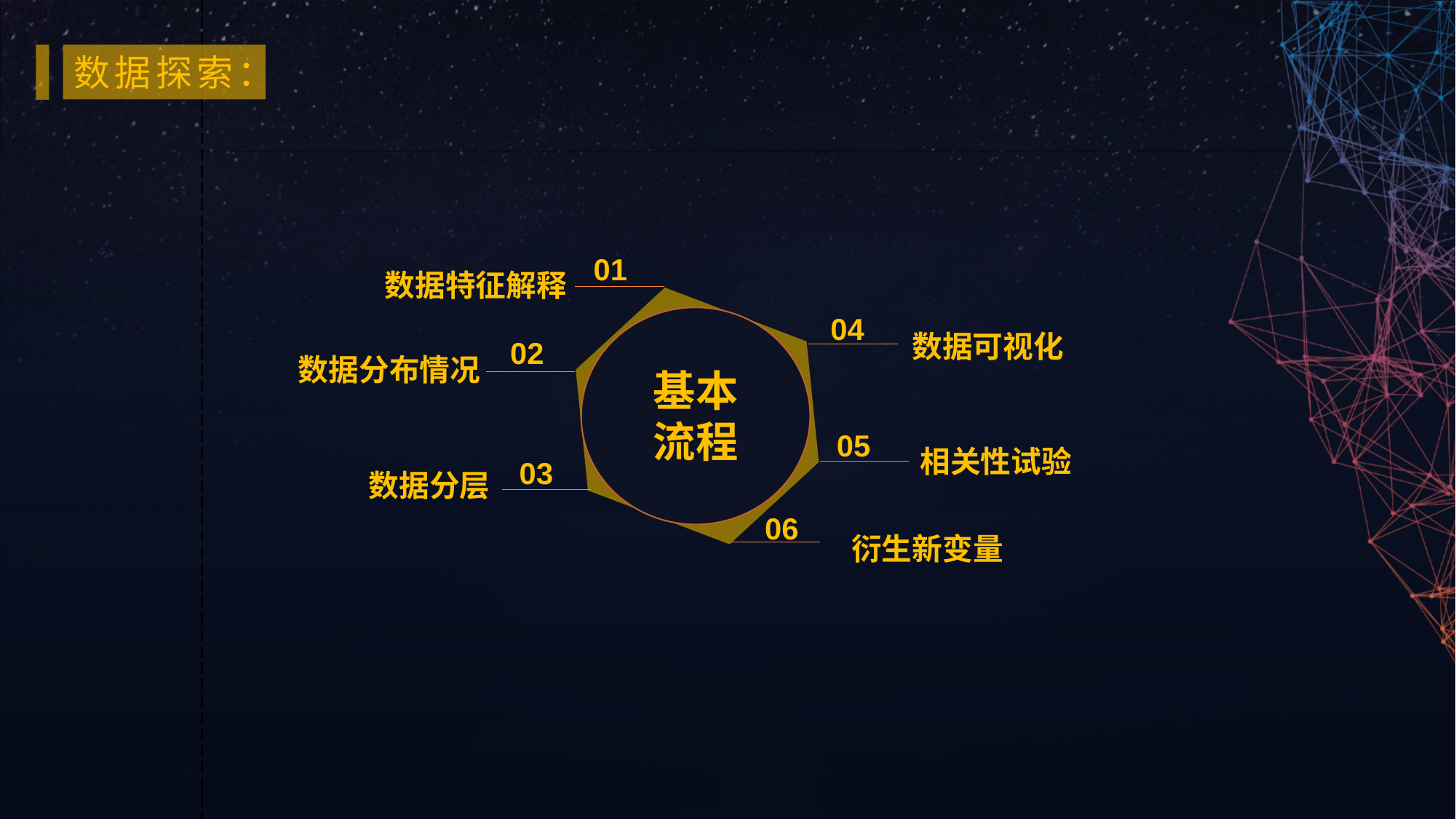

数据探索：
01
数据特征解释
04

数据可视化
02
数据分布情况
基本流程
05
相关性试验
03
数据分层
06
衍生新变量